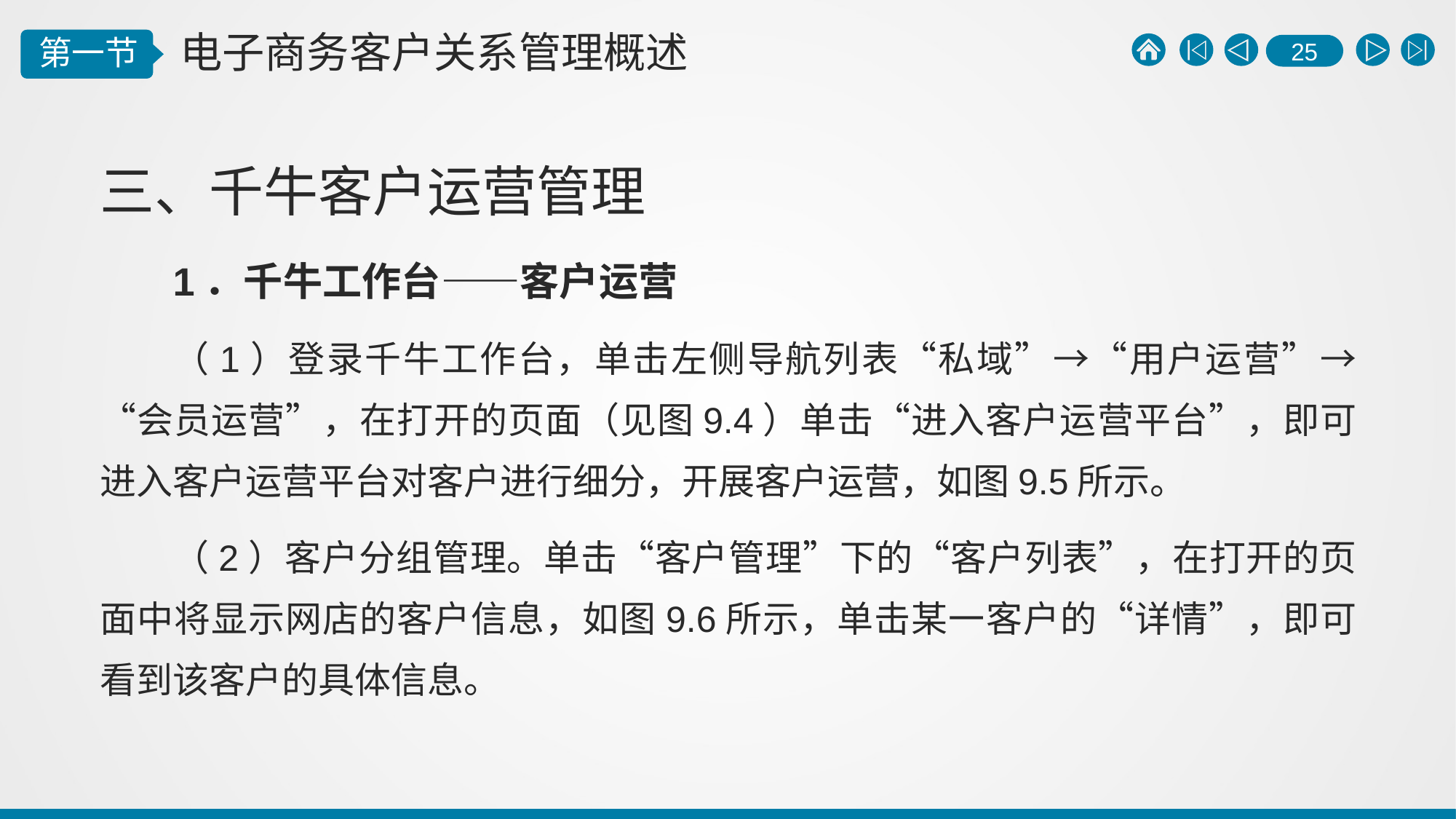

三、千牛客户运营管理
1．千牛工作台——客户运营
（1）登录千牛工作台，单击左侧导航列表“私域”→“用户运营”→“会员运营”，在打开的页面（见图9.4）单击“进入客户运营平台”，即可进入客户运营平台对客户进行细分，开展客户运营，如图9.5所示。
（2）客户分组管理。单击“客户管理”下的“客户列表”，在打开的页面中将显示网店的客户信息，如图9.6所示，单击某一客户的“详情”，即可看到该客户的具体信息。